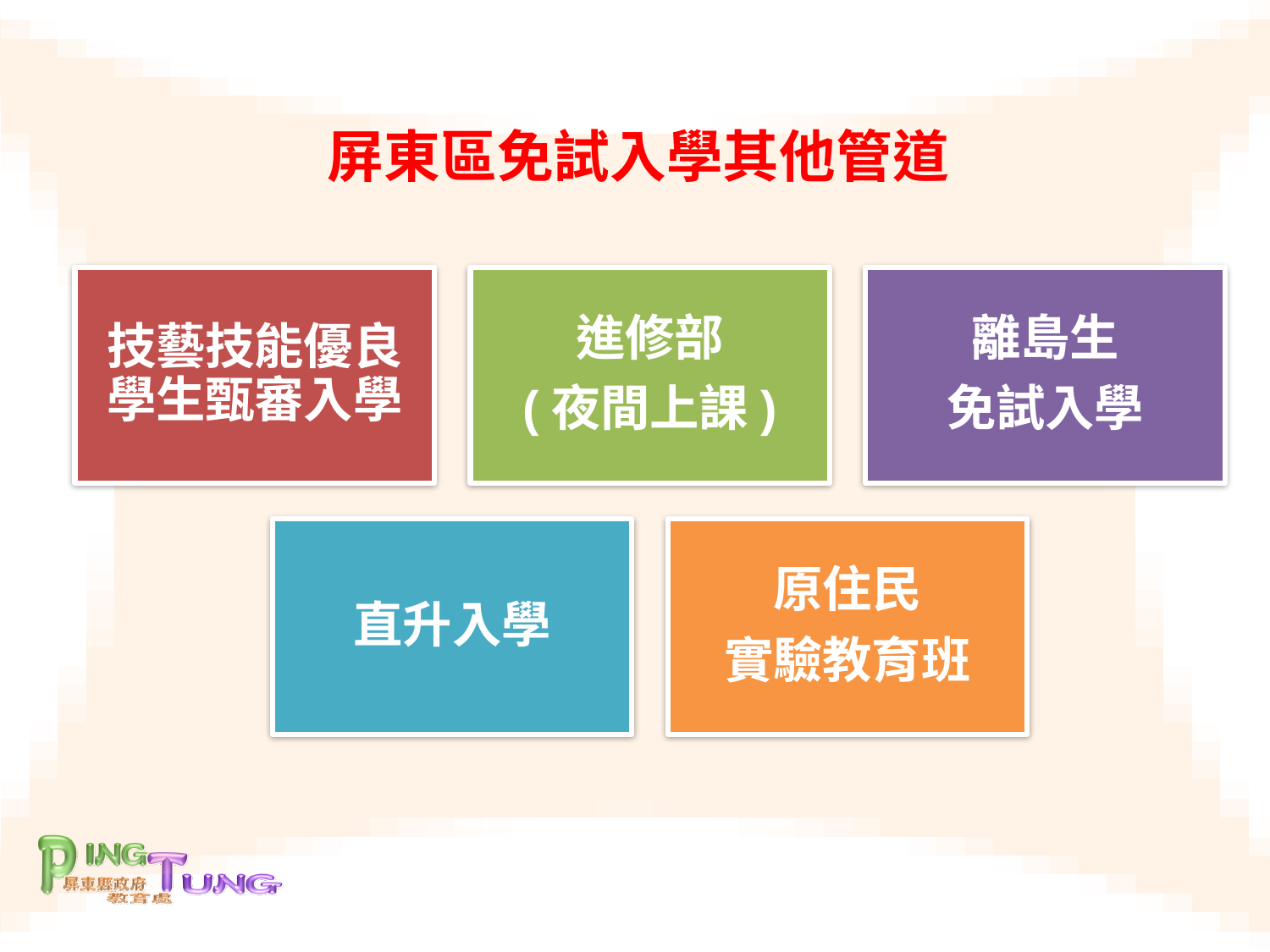

屏東區免試入學其他管道

技藝技能優良學生甄審入學

進修部
(夜間上課)

離島生
免試入學

直升入學

原住民
實驗教育班